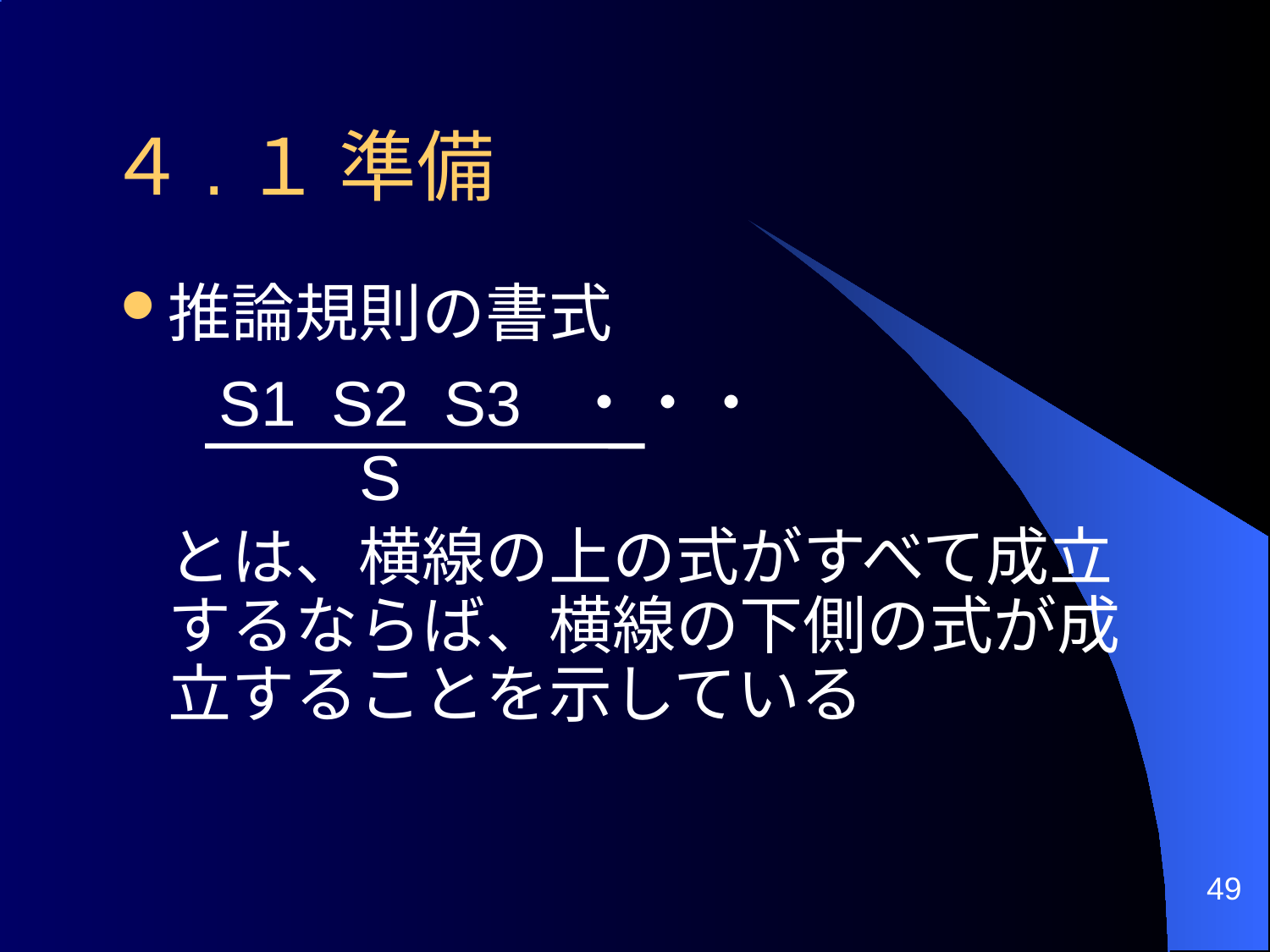

# ４.１ 準備
推論規則の書式
  S1  S2  S3  ・・・
          S
	とは、横線の上の式がすべて成立するならば、横線の下側の式が成立することを示している

49